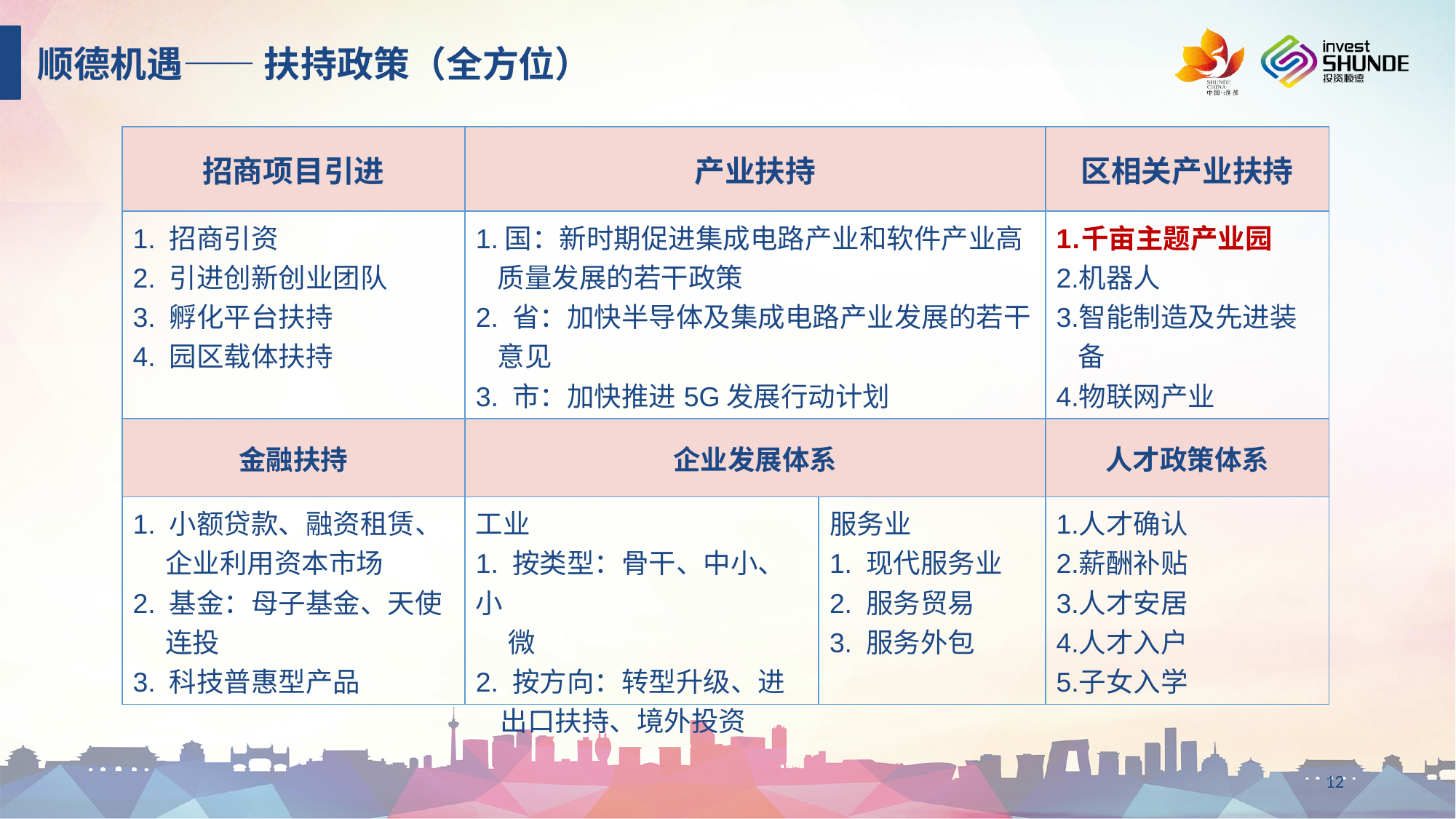

顺德机遇—— 扶持政策（全方位）
| 招商项目引进 | 产业扶持 |  | 区相关产业扶持 |
| --- | --- | --- | --- |
| 1. 招商引资 2. 引进创新创业团队 3. 孵化平台扶持 4. 园区载体扶持 | 1.国：新时期促进集成电路产业和软件产业高质量发展的若干政策 2. 省：加快半导体及集成电路产业发展的若干意见 3. 市：加快推进5G发展行动计划 4. 区：集成电路芯片产业发展实施办法 |  | 千亩主题产业园 机器人 智能制造及先进装备 物联网产业 会展业、电子商务 |
| 金融扶持 | 企业发展体系 |  | 人才政策体系 |
| 1. 小额贷款、融资租赁、 企业利用资本市场 2. 基金：母子基金、天使 连投 3. 科技普惠型产品 | 工业 1. 按类型：骨干、中小、小 微 2. 按方向：转型升级、进出口扶持、境外投资 | 服务业 1. 现代服务业 2. 服务贸易 3. 服务外包 | 人才确认 薪酬补贴 人才安居 人才入户 子女入学 |
12